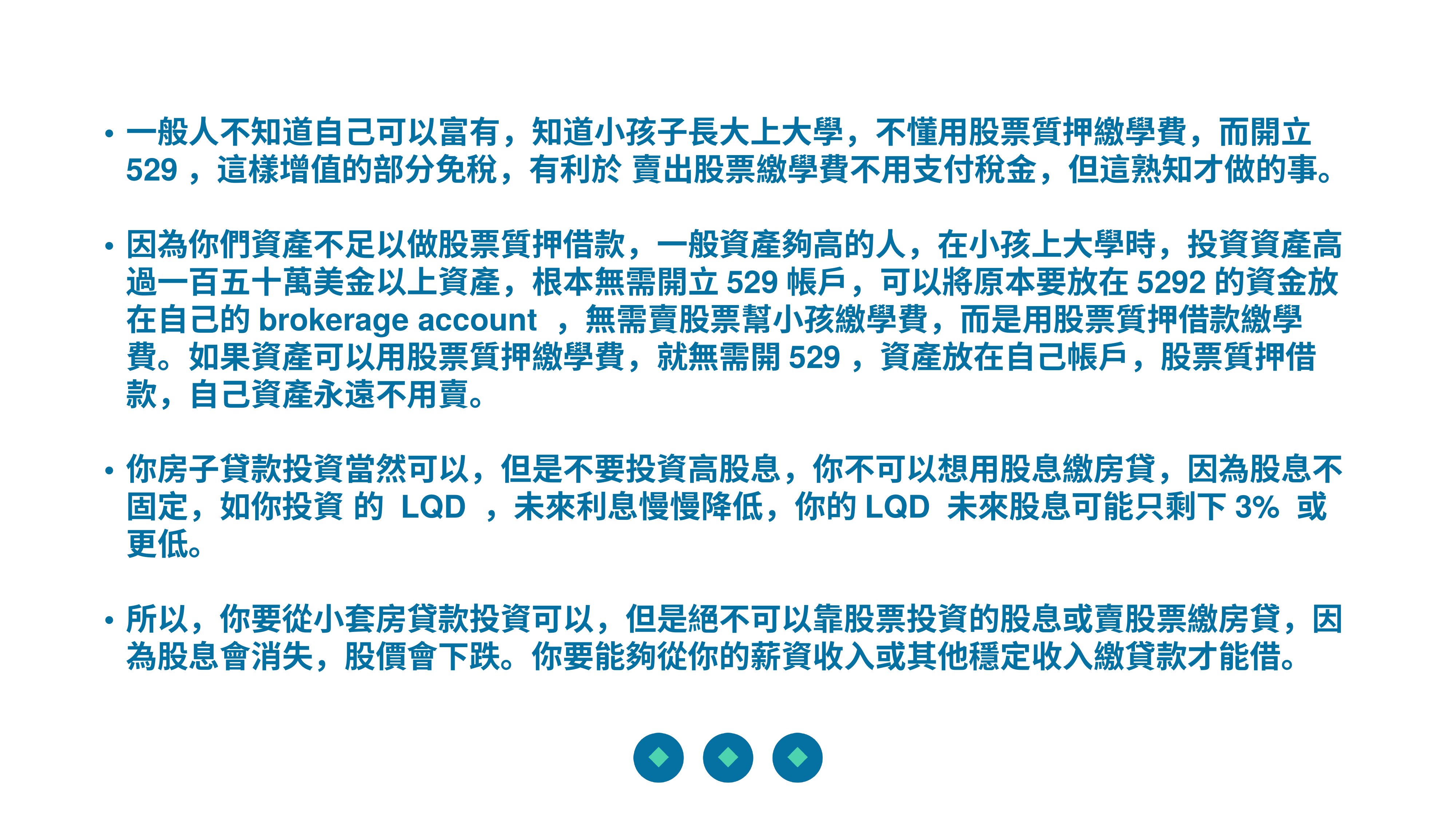

一般人不知道自己可以富有，知道小孩子長大上大學，不懂用股票質押繳學費，而開立529，這樣增值的部分免稅，有利於 賣出股票繳學費不用支付稅金，但這熟知才做的事。

因為你們資產不足以做股票質押借款，一般資產夠高的人，在小孩上大學時，投資資產高過一百五十萬美金以上資產，根本無需開立529帳戶，可以將原本要放在5292的資金放在自己的brokerage account ，無需賣股票幫小孩繳學費，而是用股票質押借款繳學費。如果資產可以用股票質押繳學費，就無需開529，資產放在自己帳戶，股票質押借款，自己資產永遠不用賣。

你房子貸款投資當然可以，但是不要投資高股息，你不可以想用股息繳房貸，因為股息不固定，如你投資 的 LQD ，未來利息慢慢降低，你的LQD 未來股息可能只剩下3% 或更低。

所以，你要從小套房貸款投資可以，但是絕不可以靠股票投資的股息或賣股票繳房貸，因為股息會消失，股價會下跌。你要能夠從你的薪資收入或其他穩定收入繳貸款才能借。